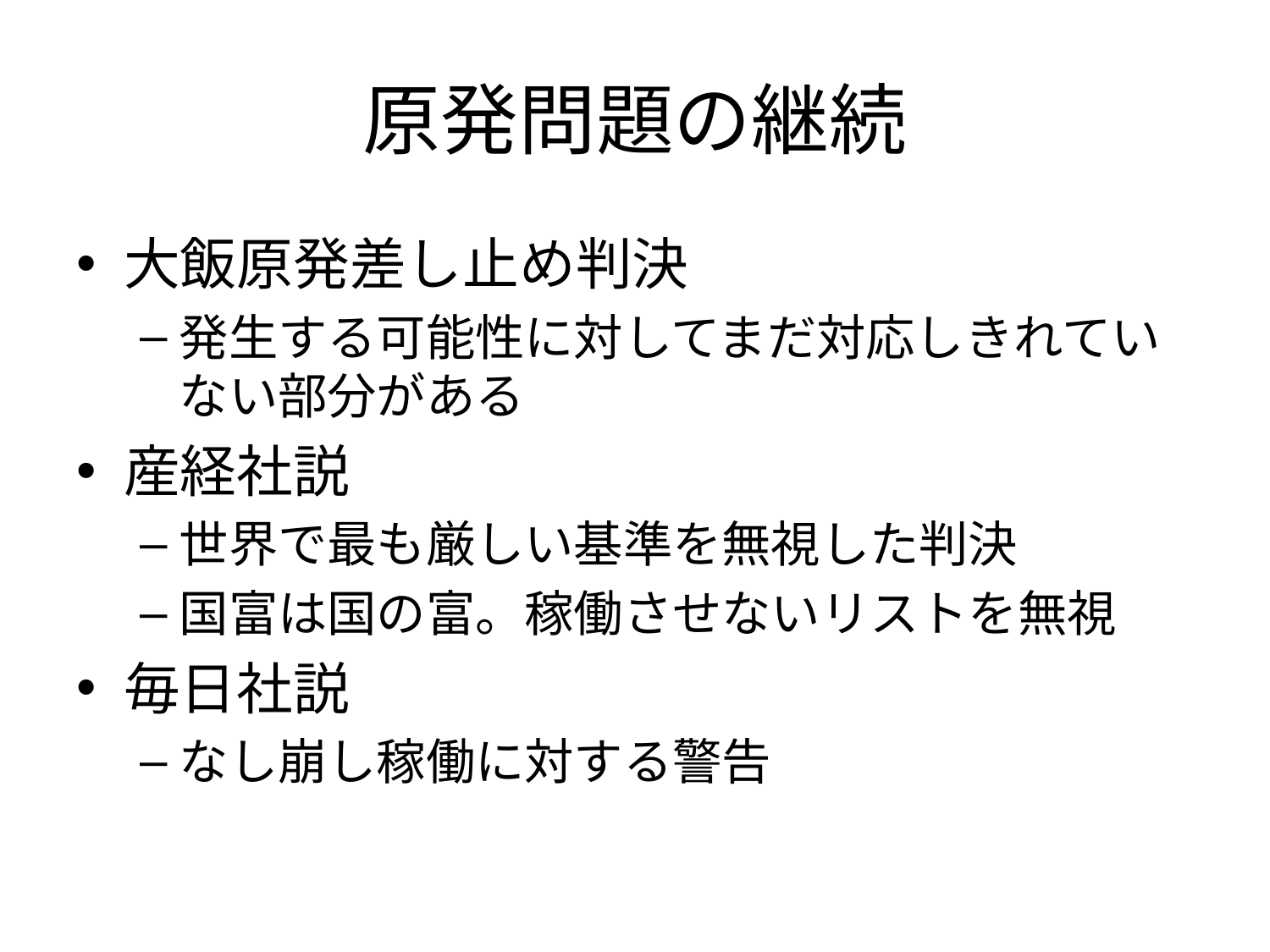

# 原発問題の継続
大飯原発差し止め判決
発生する可能性に対してまだ対応しきれていない部分がある
産経社説
世界で最も厳しい基準を無視した判決
国富は国の富。稼働させないリストを無視
毎日社説
なし崩し稼働に対する警告